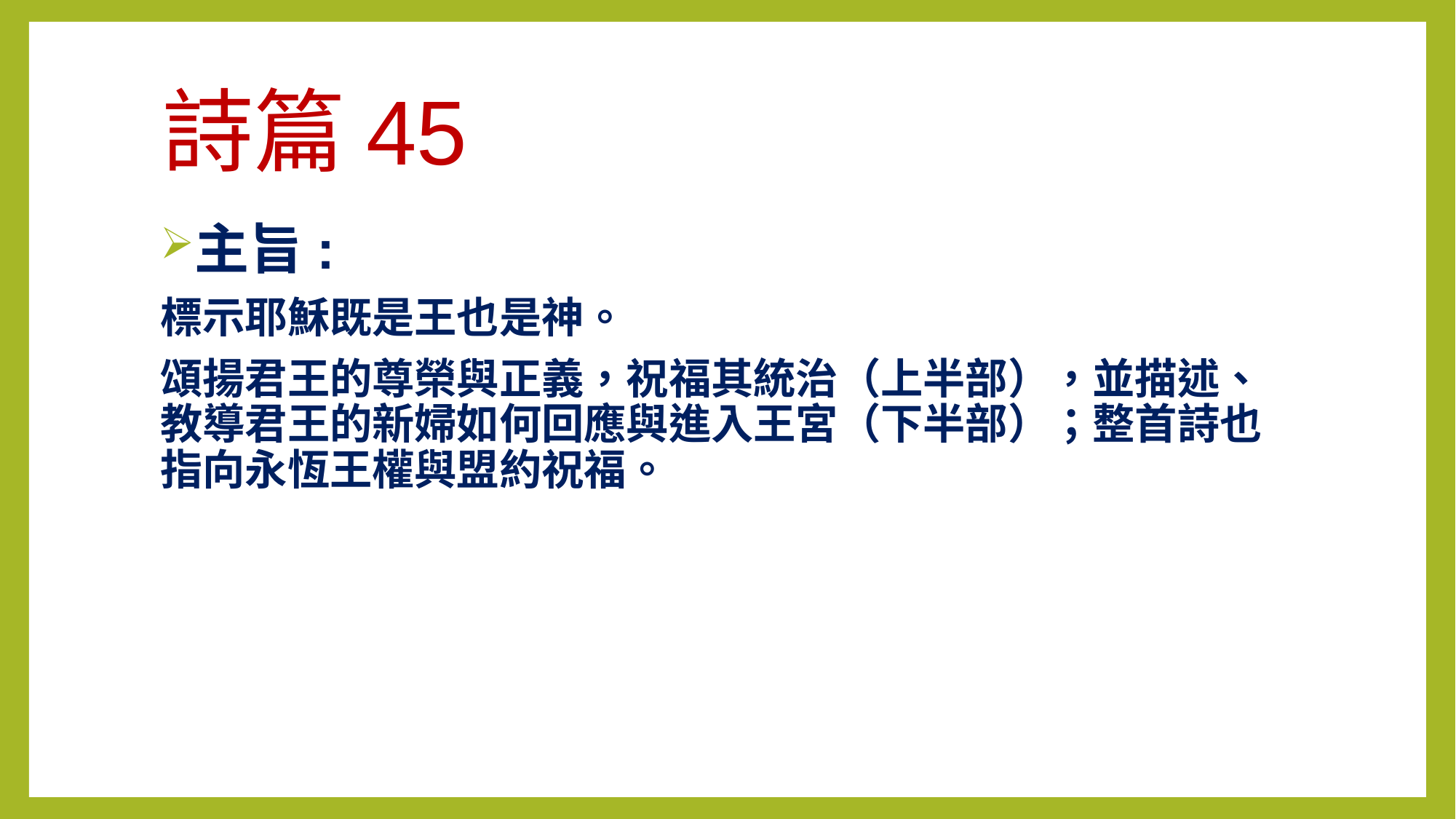

# 詩篇45
主旨:
標示耶穌既是王也是神。
頌揚君王的尊榮與正義，祝福其統治（上半部），並描述、教導君王的新婦如何回應與進入王宮（下半部）；整首詩也指向永恆王權與盟約祝福。